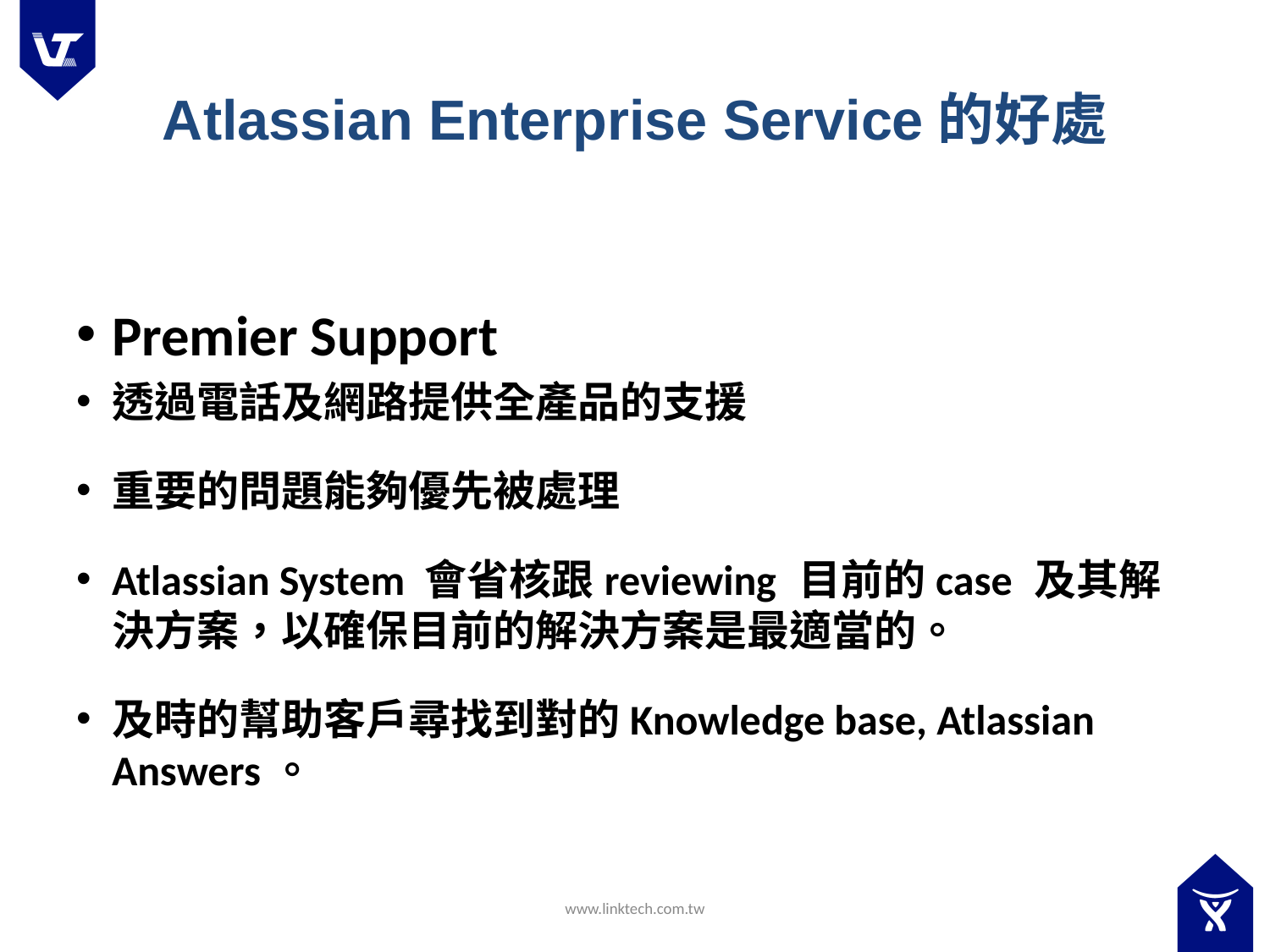

# Atlassian Enterprise Service的好處

Premier Support
透過電話及網路提供全產品的支援

重要的問題能夠優先被處理

Atlassian System 會省核跟reviewing 目前的case 及其解決方案，以確保目前的解決方案是最適當的。

及時的幫助客戶尋找到對的Knowledge base, Atlassian Answers。

www.linktech.com.tw